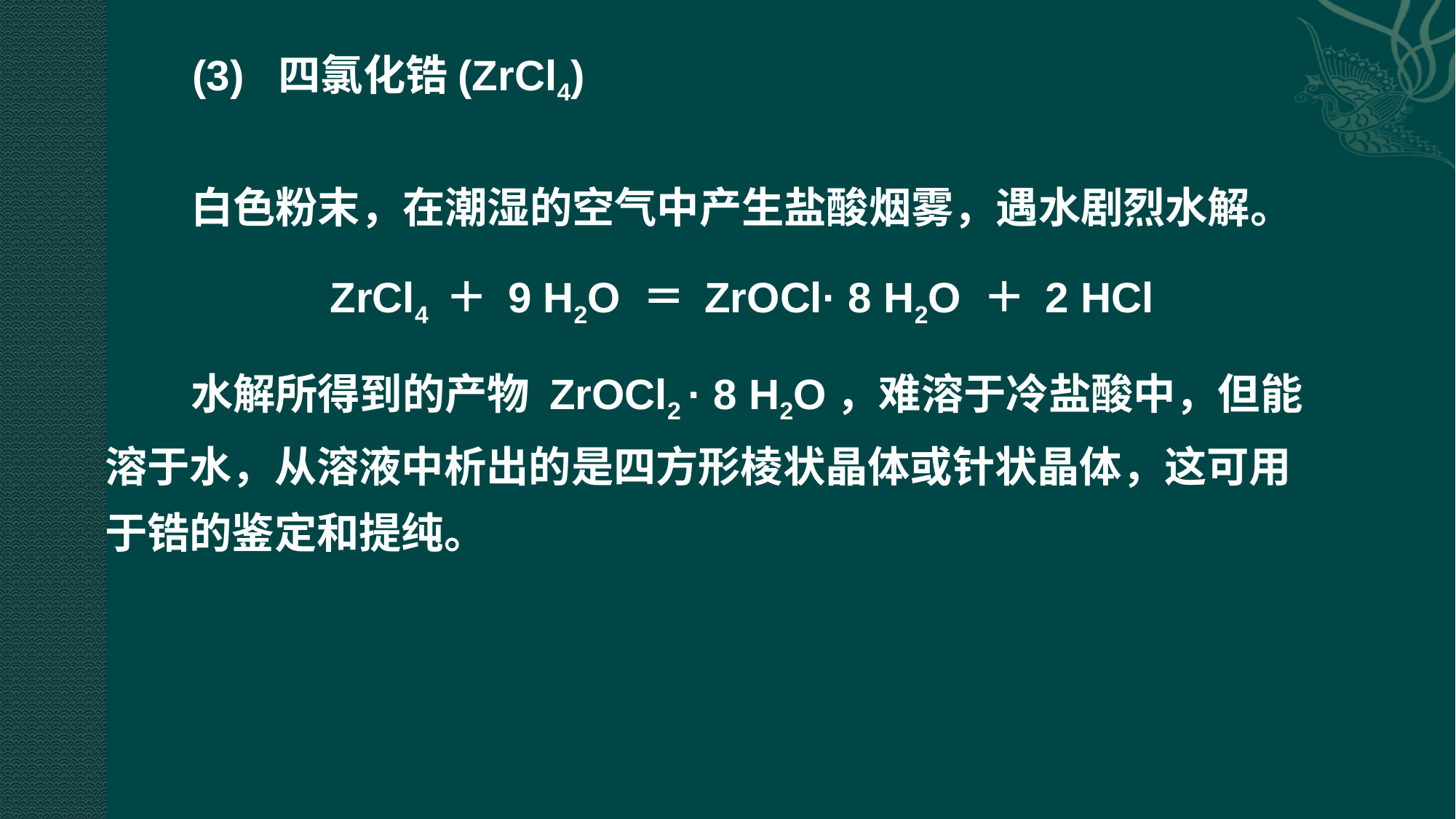

(3)  四氯化锆(ZrCl4)
         白色粉末，在潮湿的空气中产生盐酸烟雾，遇水剧烈水解。
                    ZrCl4 ＋ 9 H2O ＝ ZrOCl· 8 H2O ＋ 2 HCl
         水解所得到的产物 ZrOCl2 · 8 H2O，难溶于冷盐酸中，但能溶于水，从溶液中析出的是四方形棱状晶体或针状晶体，这可用于锆的鉴定和提纯。